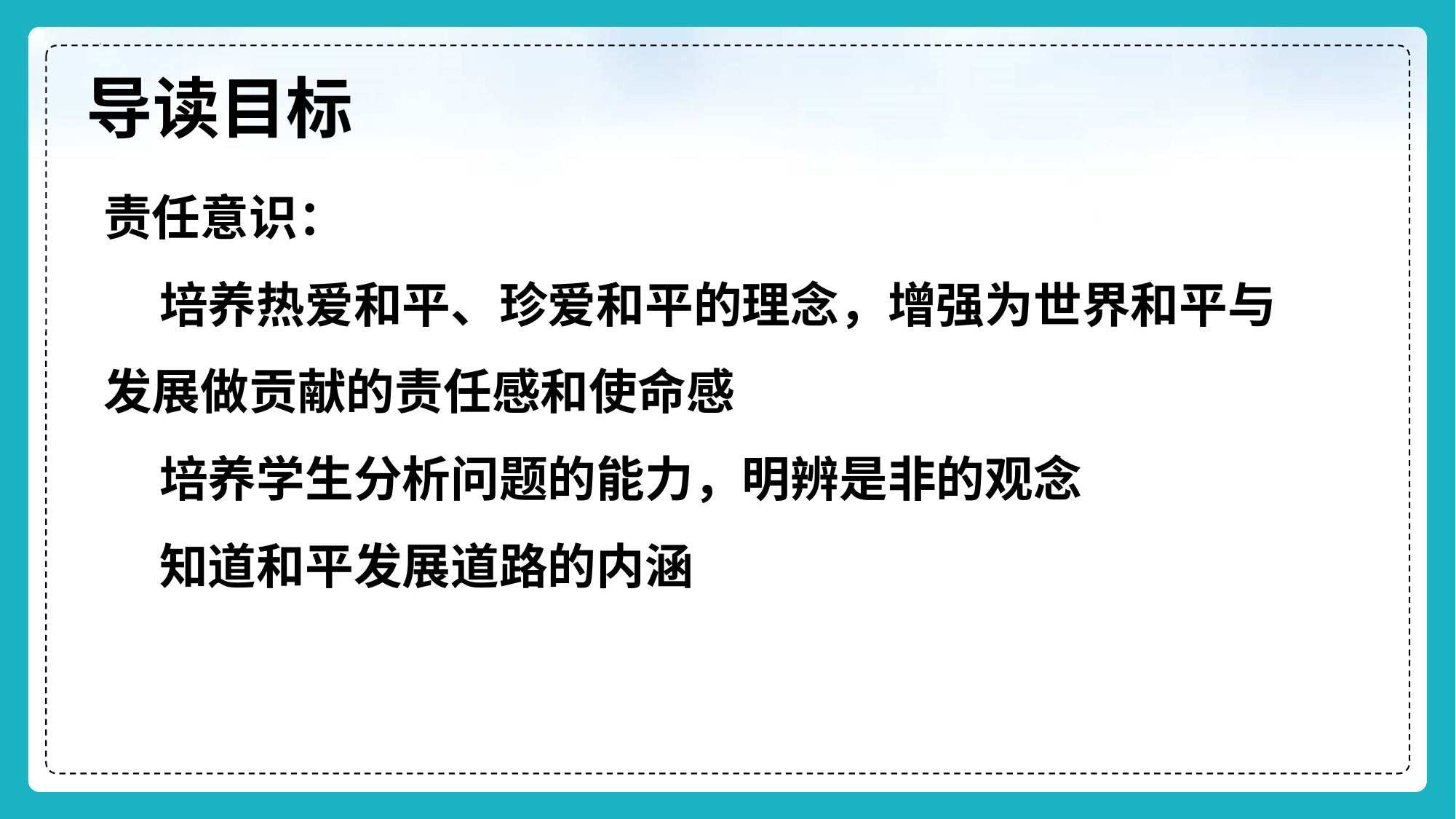

导读目标
责任意识：
    培养热爱和平、珍爱和平的理念，增强为世界和平与发展做贡献的责任感和使命感
    培养学生分析问题的能力，明辨是非的观念
    知道和平发展道路的内涵